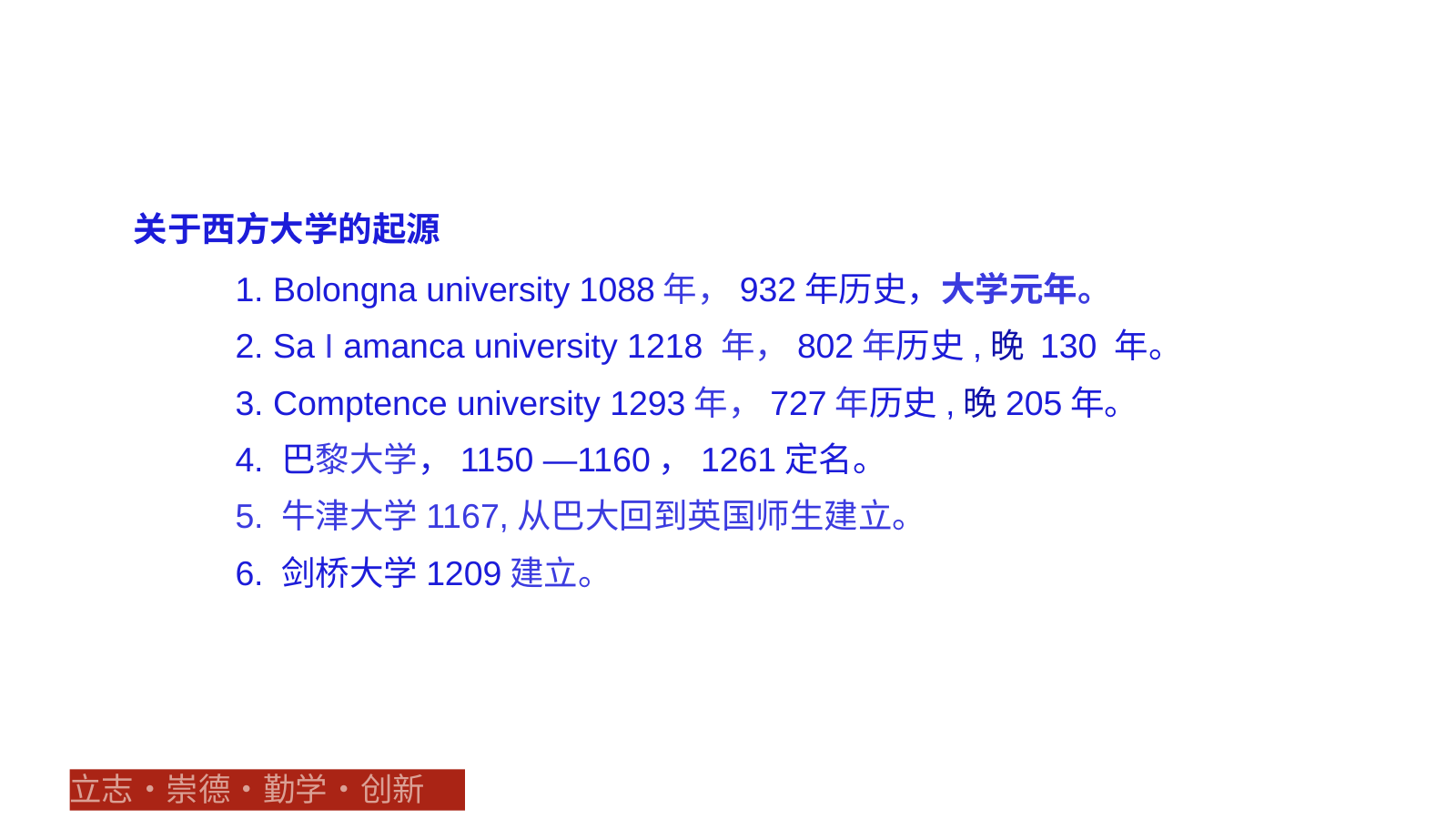

关于西方大学的起源
1. Bolongna university 1088年，932年历史，大学元年。
2. Sa I amanca university 1218 年，802年历史,晚 130 年。
3. Comptence university 1293年，727年历史,晚205年。
4. 巴黎大学，1150 —1160，1261定名。
5. 牛津大学1167,从巴大回到英国师生建立。
6. 剑桥大学1209建立。
立志•崇德•勤学•创新